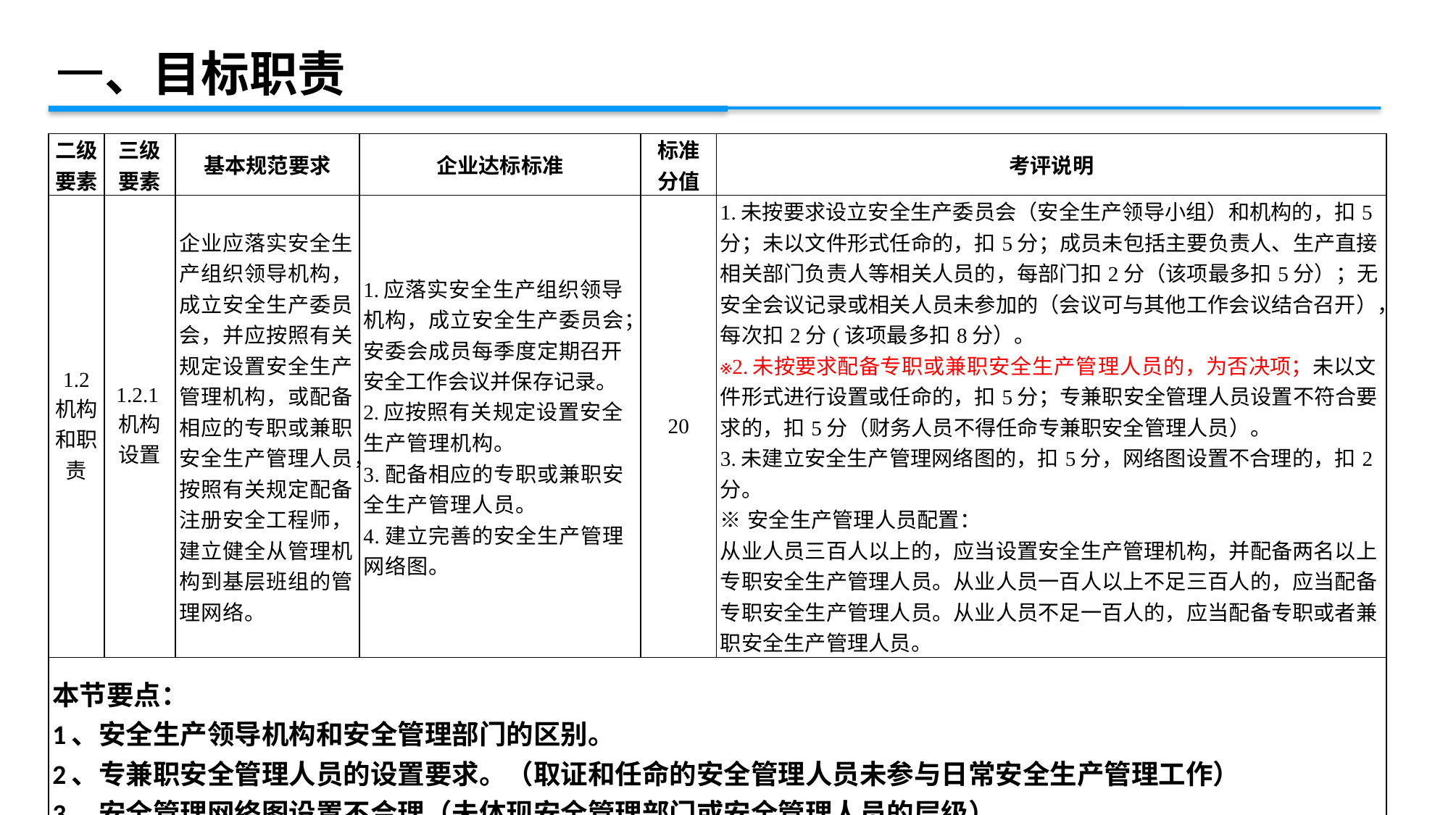

一、目标职责

| 二级 要素 | 三级 要素 | 基本规范要求 | 企业达标标准 | 标准 分值 | 考评说明 |
| --- | --- | --- | --- | --- | --- |
| 1.2 机构和职责 | 1.2.1机构设置 | 企业应落实安全生产组织领导机构，成立安全生产委员会，并应按照有关规定设置安全生产管理机构，或配备相应的专职或兼职安全生产管理人员，按照有关规定配备注册安全工程师，建立健全从管理机构到基层班组的管理网络。 | 1.应落实安全生产组织领导机构，成立安全生产委员会；安委会成员每季度定期召开安全工作会议并保存记录。 2.应按照有关规定设置安全生产管理机构。 3.配备相应的专职或兼职安全生产管理人员。 4.建立完善的安全生产管理网络图。 | 20 | 1.未按要求设立安全生产委员会（安全生产领导小组）和机构的，扣5分；未以文件形式任命的，扣5分；成员未包括主要负责人、生产直接相关部门负责人等相关人员的，每部门扣2分（该项最多扣5分）；无安全会议记录或相关人员未参加的（会议可与其他工作会议结合召开），每次扣2分(该项最多扣8分）。 ※2.未按要求配备专职或兼职安全生产管理人员的，为否决项；未以文件形式进行设置或任命的，扣5分；专兼职安全管理人员设置不符合要求的，扣5分（财务人员不得任命专兼职安全管理人员）。 3.未建立安全生产管理网络图的，扣5分，网络图设置不合理的，扣2分。 ※安全生产管理人员配置： 从业人员三百人以上的，应当设置安全生产管理机构，并配备两名以上专职安全生产管理人员。从业人员一百人以上不足三百人的，应当配备专职安全生产管理人员。从业人员不足一百人的，应当配备专职或者兼职安全生产管理人员。 |
| 本节要点： 1、安全生产领导机构和安全管理部门的区别。 2、专兼职安全管理人员的设置要求。（取证和任命的安全管理人员未参与日常安全生产管理工作） 3、安全管理网络图设置不合理（未体现安全管理部门或安全管理人员的层级）。 |  |  |  |  |  |